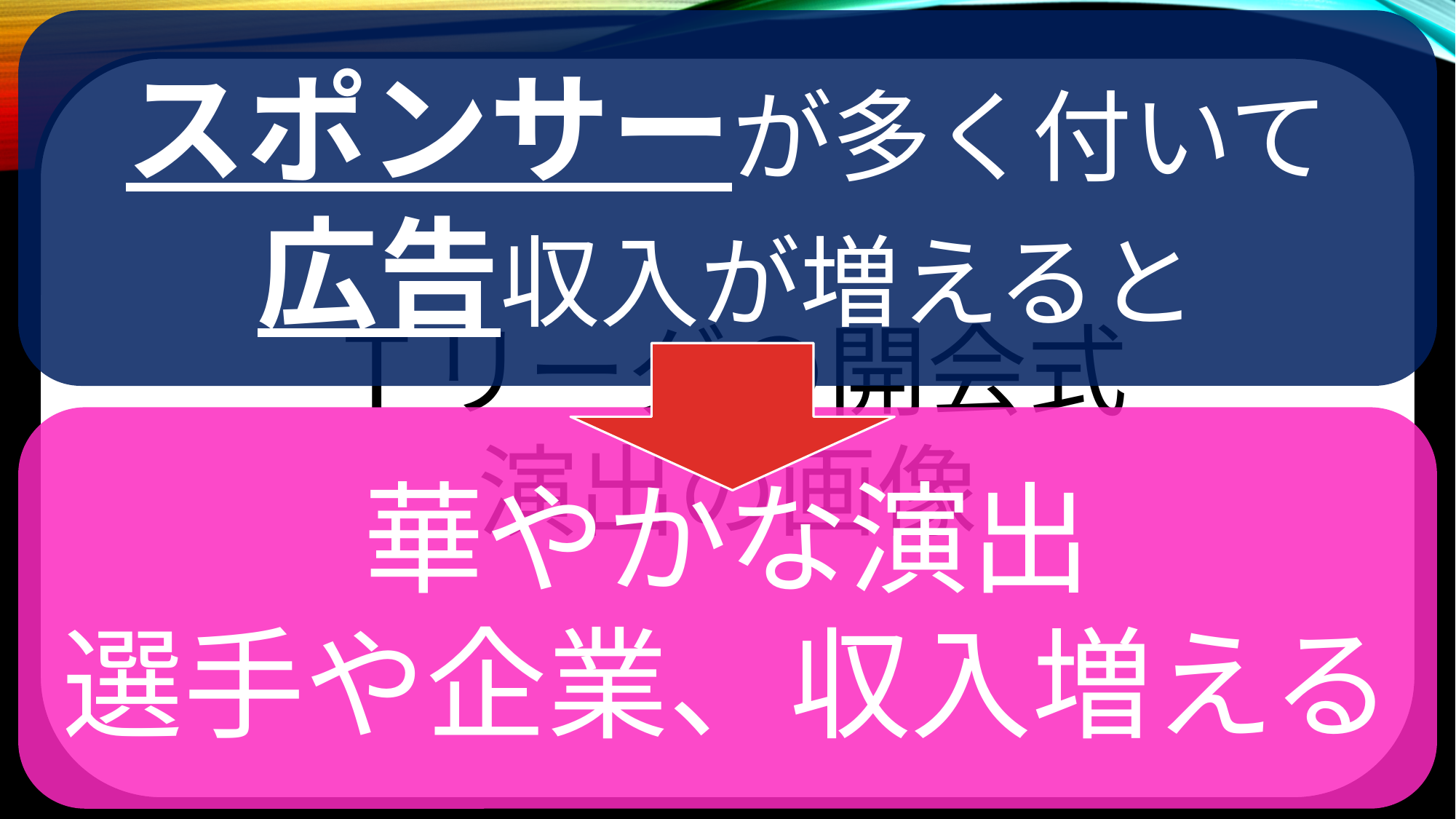

スポンサーが多く付いて
広告収入が増えると
Ｔリーグの開会式
演出の画像
#

華やかな演出
選手や企業、収入増える